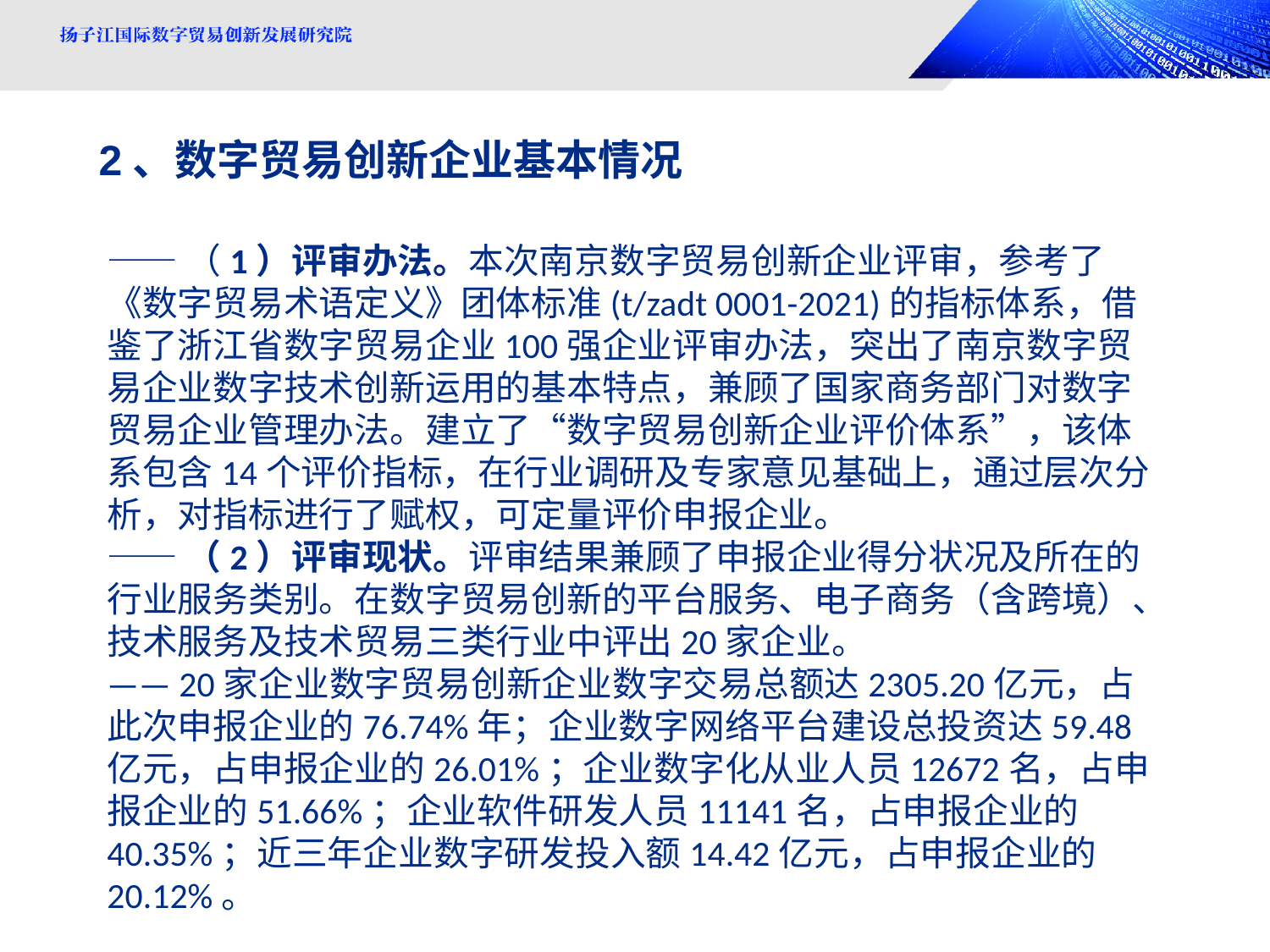

2、数字贸易创新企业基本情况
——（1）评审办法。本次南京数字贸易创新企业评审，参考了《数字贸易术语定义》团体标准(t/zadt 0001-2021)的指标体系，借鉴了浙江省数字贸易企业100强企业评审办法，突出了南京数字贸易企业数字技术创新运用的基本特点，兼顾了国家商务部门对数字贸易企业管理办法。建立了“数字贸易创新企业评价体系”，该体系包含14个评价指标，在行业调研及专家意见基础上，通过层次分析，对指标进行了赋权，可定量评价申报企业。
——（2）评审现状。评审结果兼顾了申报企业得分状况及所在的行业服务类别。在数字贸易创新的平台服务、电子商务（含跨境）、技术服务及技术贸易三类行业中评出20家企业。
—— 20家企业数字贸易创新企业数字交易总额达2305.20亿元，占此次申报企业的76.74%年；企业数字网络平台建设总投资达59.48亿元，占申报企业的26.01%；企业数字化从业人员12672名，占申报企业的51.66%；企业软件研发人员11141名，占申报企业的40.35%；近三年企业数字研发投入额14.42亿元，占申报企业的20.12%。